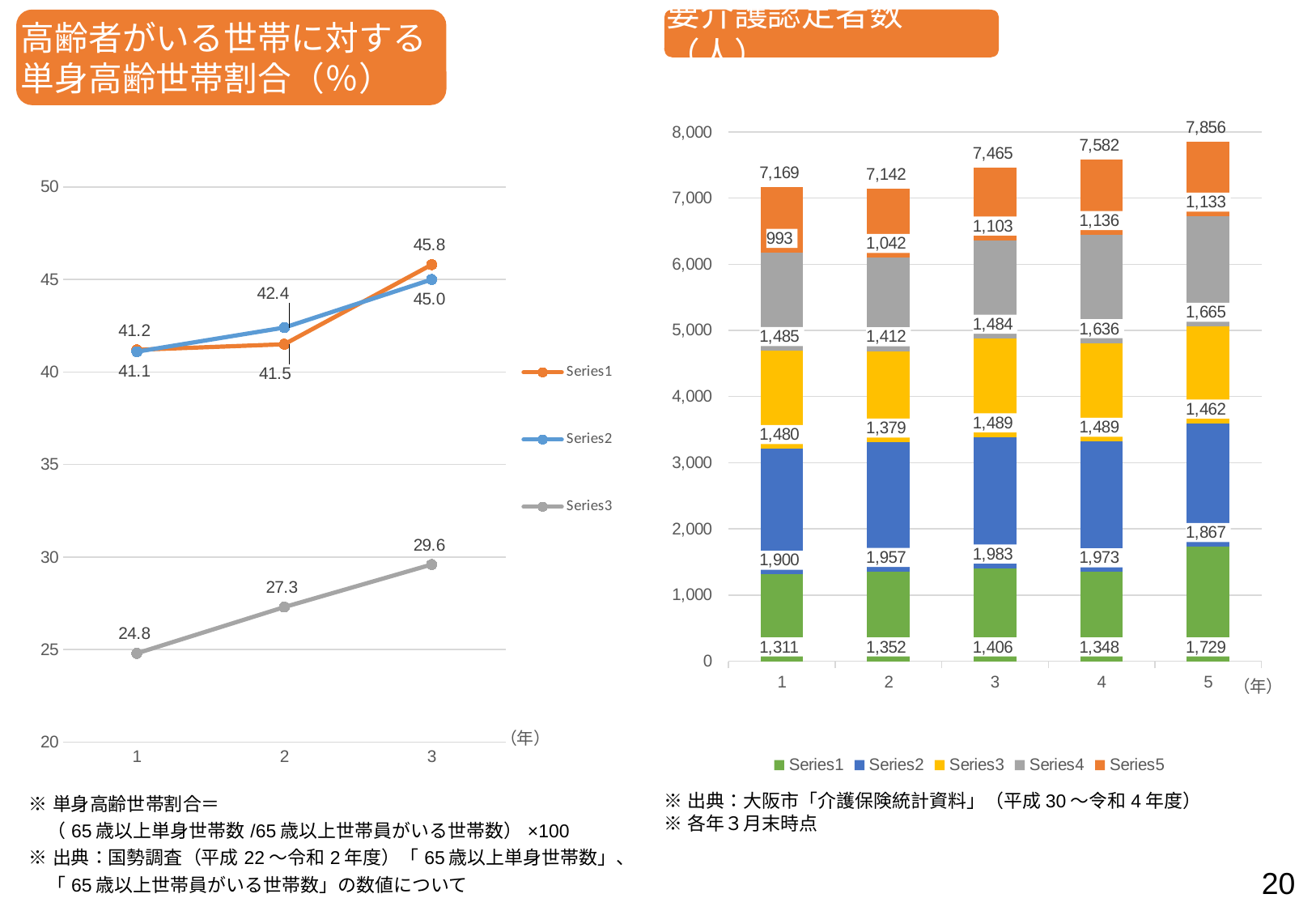

高齢者がいる世帯に対する
単身高齢世帯割合（％）
要介護認定者数（人）

### Chart: （年）

| Category |  |  |  |
|---|---|---|---|

### Chart: （年）

| Category |  |  |  |  |  |  |
|---|---|---|---|---|---|---|
| ※単身高齢世帯割合＝ 　（65歳以上単身世帯数/65歳以上世帯員がいる世帯数）×100 |
| --- |
| ※出典：国勢調査（平成22～令和2年度）「65歳以上単身世帯数」、 　「65歳以上世帯員がいる世帯数」の数値について |
※出典：大阪市「介護保険統計資料」（平成30～令和4年度）
※各年３月末時点
20